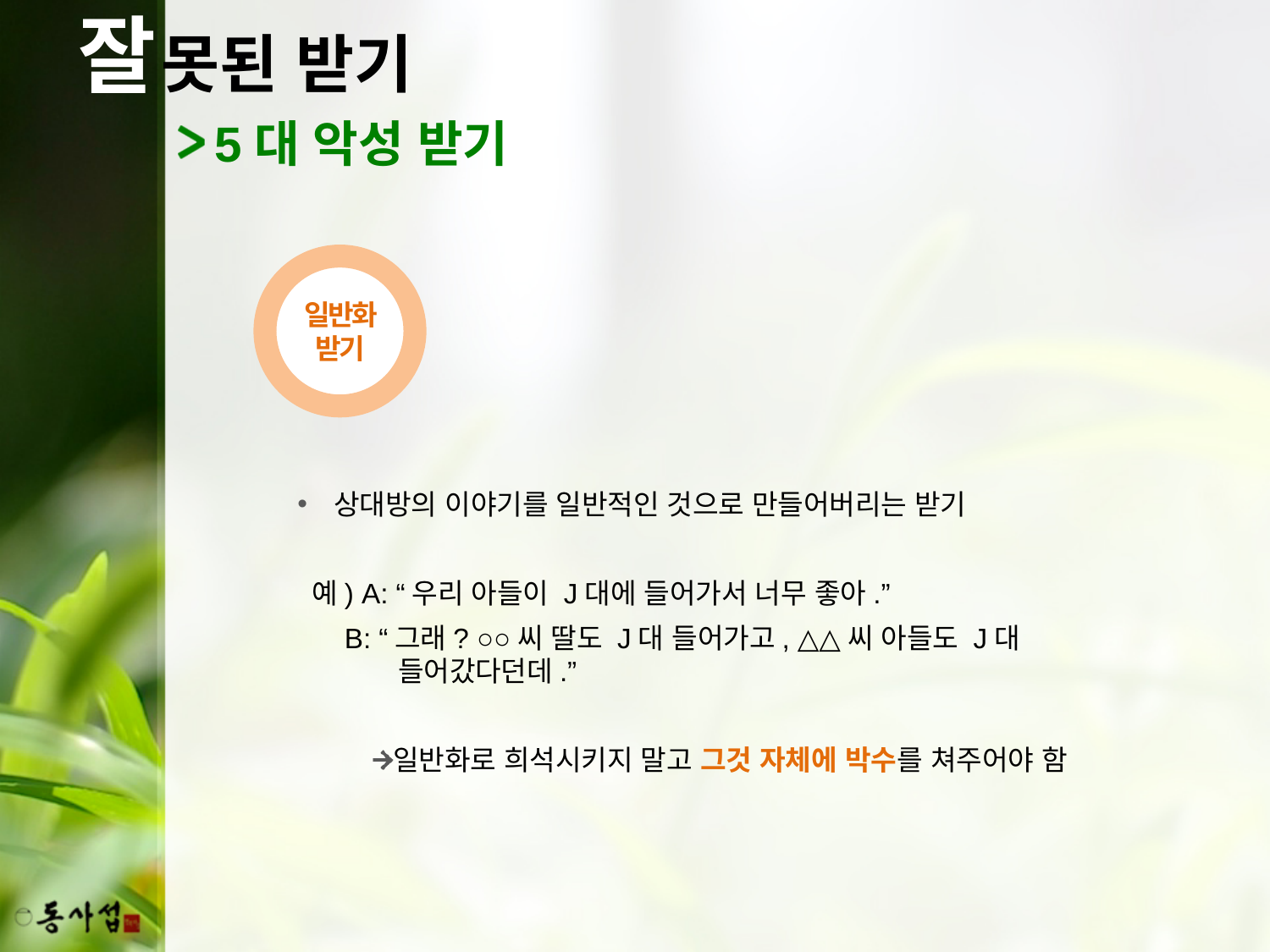

잘
못된 받기
5대 악성 받기
일반화 받기
상대방의 이야기를 일반적인 것으로 만들어버리는 받기

 예) A: “우리 아들이 J대에 들어가서 너무 좋아.”
      B: “그래? ○○씨 딸도 J대 들어가고, △△씨 아들도 J대 들어갔다던데.”

일반화로 희석시키지 말고 그것 자체에 박수를 쳐주어야 함